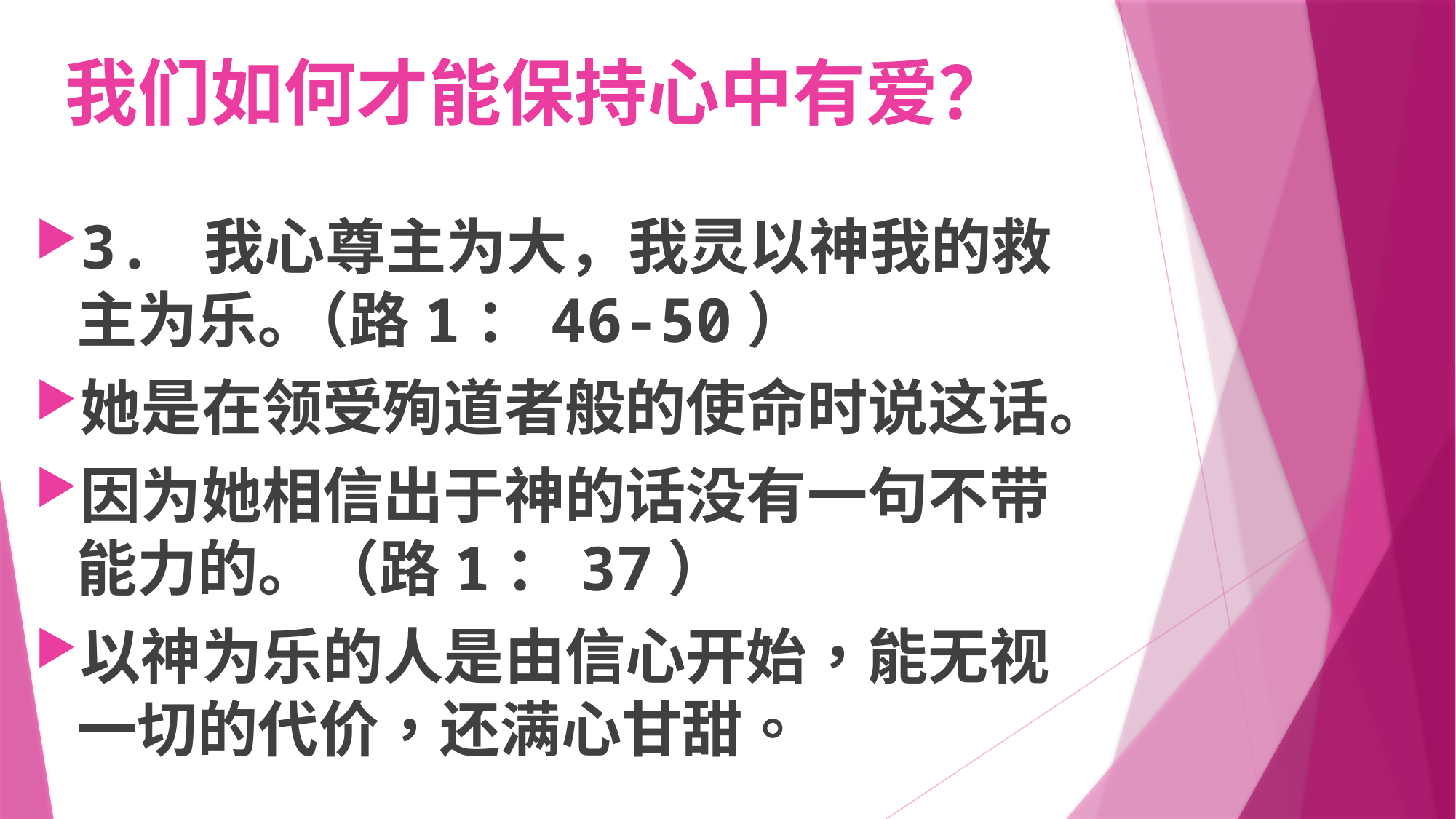

# 我们如何才能保持心中有爱？
3. 我心尊主为大，我灵以神我的救主为乐｡（路1：46-50）
她是在领受殉道者般的使命时说这话。
因为她相信出于神的话没有一句不带能力的。（路1：37）
以神为乐的人是由信心开始，能无视一切的代价，还满心甘甜。